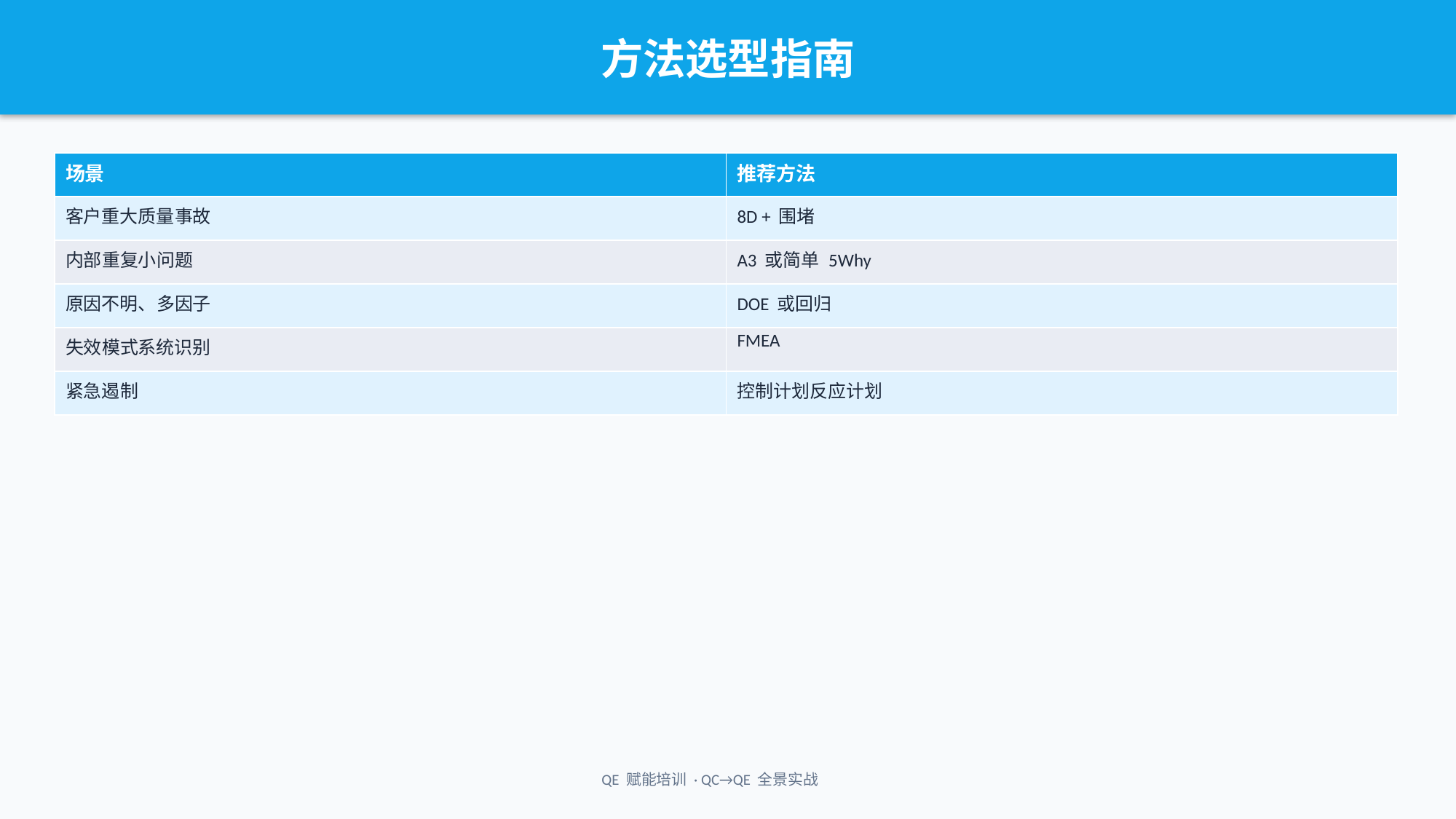

方法选型指南
| 场景 | 推荐方法 |
| --- | --- |
| 客户重大质量事故 | 8D + 围堵 |
| 内部重复小问题 | A3 或简单 5Why |
| 原因不明、多因子 | DOE 或回归 |
| 失效模式系统识别 | FMEA |
| 紧急遏制 | 控制计划反应计划 |
QE 赋能培训 · QC→QE 全景实战